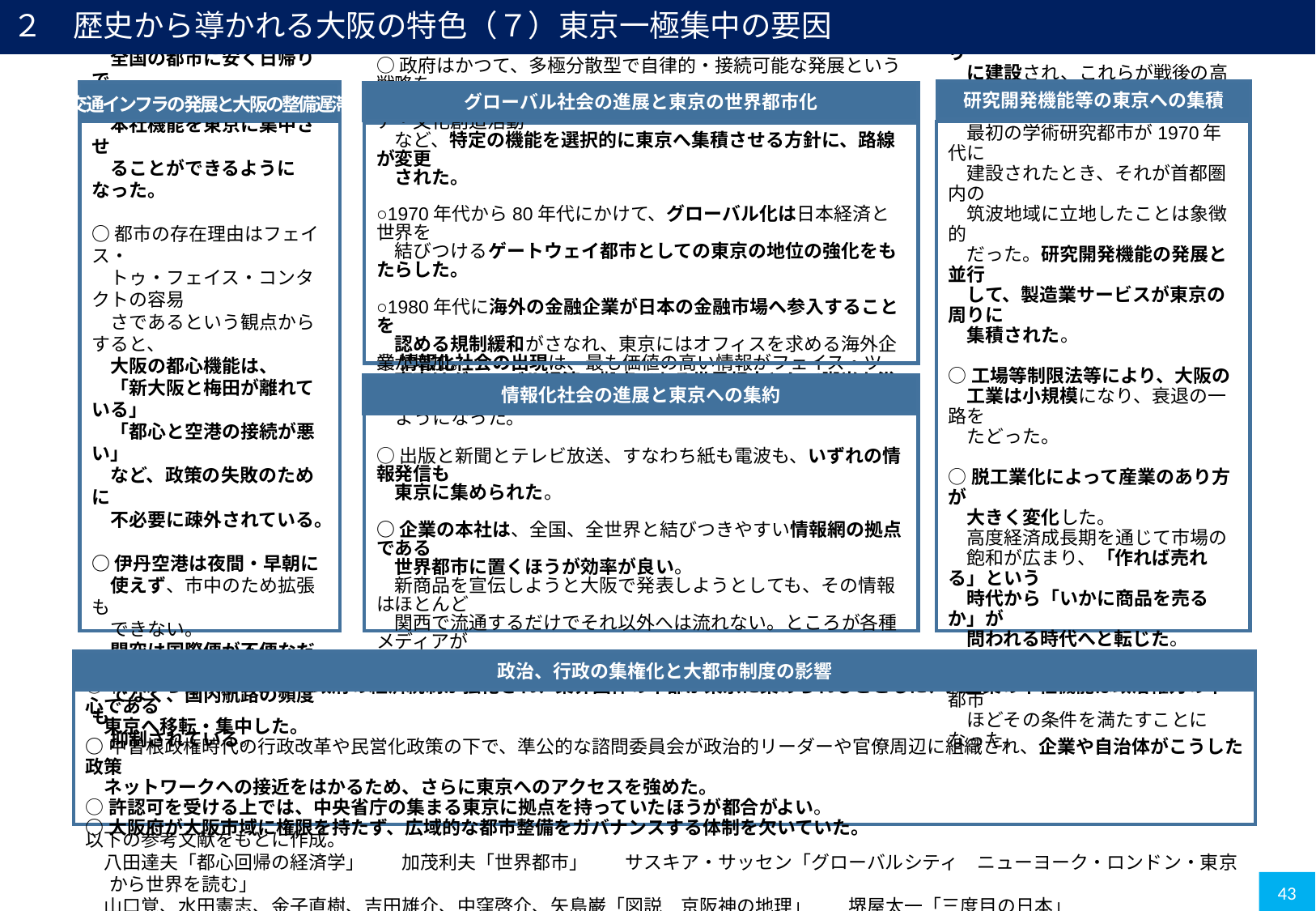

２　歴史から導かれる大阪の特色（７）東京一極集中の要因
研究開発機能等の東京への集積

グローバル社会の進展と東京の世界都市化
交通インフラの発展と大阪の整備遅滞
○飛行機や新幹線で東京から
　全国の都市に安く日帰りで
　いけるようになったため、
　本社機能を東京に集中させ
　ることができるようになった。1

○都市の存在理由はフェイス・
　トゥ・フェイス・コンタクトの容易
　さであるという観点からすると、
　大阪の都心機能は、
　「新大阪と梅田が離れている」
　「都心と空港の接続が悪い」
　など、政策の失敗のために
　不必要に疎外されている。

○伊丹空港は夜間・早朝に
　使えず、市中のため拡張も
　できない。
　関空は国際便が不便なだけ
　でなく、国内航路の頻度も
　抑制されている。1
○戦中の軍事技術開発政策の下で、
　主要な研究開発施設が東京の周り
　に建設され、これらが戦後の高度
　技術研究の苗床となった。
　最初の学術研究都市が1970年代に
　建設されたとき、それが首都圏内の
　筑波地域に立地したことは象徴的
　だった。研究開発機能の発展と並行
　して、製造業サービスが東京の周りに
　集積された。２

○工場等制限法等により、大阪の
　工業は小規模になり、衰退の一路を
　たどった。1

○脱工業化によって産業のあり方が
　大きく変化した。
　高度経済成長期を通じて市場の
　飽和が広まり、「作れば売れる」という
　時代から「いかに商品を売るか」が
　問われる時代へと転じた。
　研究開発部門が重要となり、
　人口が多く、大学などが集まる都市
　ほどその条件を満たすことになった。4
○政府はかつて、多極分散型で自律的・接続可能な発展という戦略を
　とっていた。しかしその後、金融・情報サービス・メディア・文化創造活動
　など、特定の機能を選択的に東京へ集積させる方針に、路線が変更
　された。3

○1970年代から80年代にかけて、グローバル化は日本経済と世界を
　結びつけるゲートウェイ都市としての東京の地位の強化をもたらした。

○1980年代に海外の金融企業が日本の金融市場へ参入することを
　認める規制緩和がさなれ、東京にはオフィスを求める海外企業が増加。
　東京はグローバル経済の拠点である世界都市として脚光を浴びる
　ようになった。4
情報化社会の進展と東京への集約
○情報化社会の出現は、最も価値の高い情報がフェイス・ツーフェイスで
　とりかわされる東京の情報空間としての重要性を増大させた。2

○出版と新聞とテレビ放送、すなわち紙も電波も、いずれの情報発信も
　東京に集められた。5

○企業の本社は、全国、全世界と結びつきやすい情報網の拠点である
　世界都市に置くほうが効率が良い。4
　新商品を宣伝しようと大阪で発表しようとしても、その情報はほとんど
　関西で流通するだけでそれ以外へは流れない。ところが各種メディアが
　集積している世界都市・東京で発表すれば国内外に広く発信できる。
政治、行政の集権化と大都市制度の影響
○戦中から占領期にかけて政府の経済統制が強化され、業界団体の本部が東京に集められるとともに、大企業の本社機能は政治権力の中心である
　東京へ移転・集中した。2
○中曽根政権時代の行政改革や民営化政策の下で、準公的な諮問委員会が政治的リーダーや官僚周辺に組織され、企業や自治体がこうした政策
　ネットワークへの接近をはかるため、さらに東京へのアクセスを強めた。2
○許認可を受ける上では、中央省庁の集まる東京に拠点を持っていたほうが都合がよい。4
○大阪府が大阪市域に権限を持たず、広域的な都市整備をガバナンスする体制を欠いていた。
以下の参考文献をもとに作成。
　八田達夫「都心回帰の経済学」　　加茂利夫「世界都市」　　サスキア・サッセン「グローバルシティ　ニューヨーク・ロンドン・東京から世界を読む」
　山口覚、水田憲志、金子直樹、吉田雄介、中窪啓介、矢島巌「図説　京阪神の地理」　　堺屋太一「三度目の日本」
43